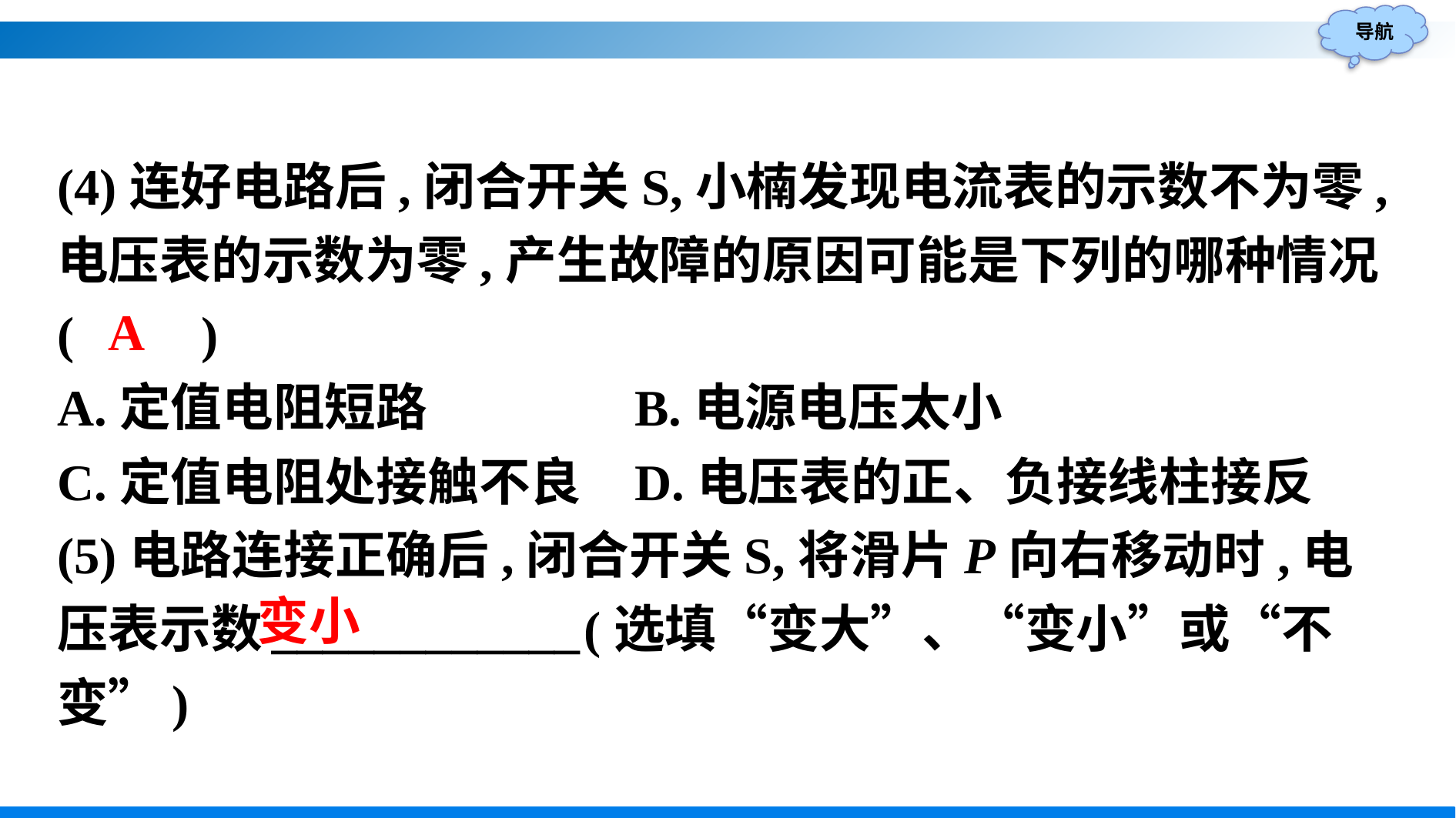

(4)连好电路后,闭合开关S,小楠发现电流表的示数不为零,电压表的示数为零,产生故障的原因可能是下列的哪种情况
(　　)
A.定值电阻短路			B.电源电压太小
C.定值电阻处接触不良	D.电压表的正、负接线柱接反
(5)电路连接正确后,闭合开关S,将滑片P向右移动时,电压表示数____________(选填“变大”、“变小”或“不变”)
A
变小